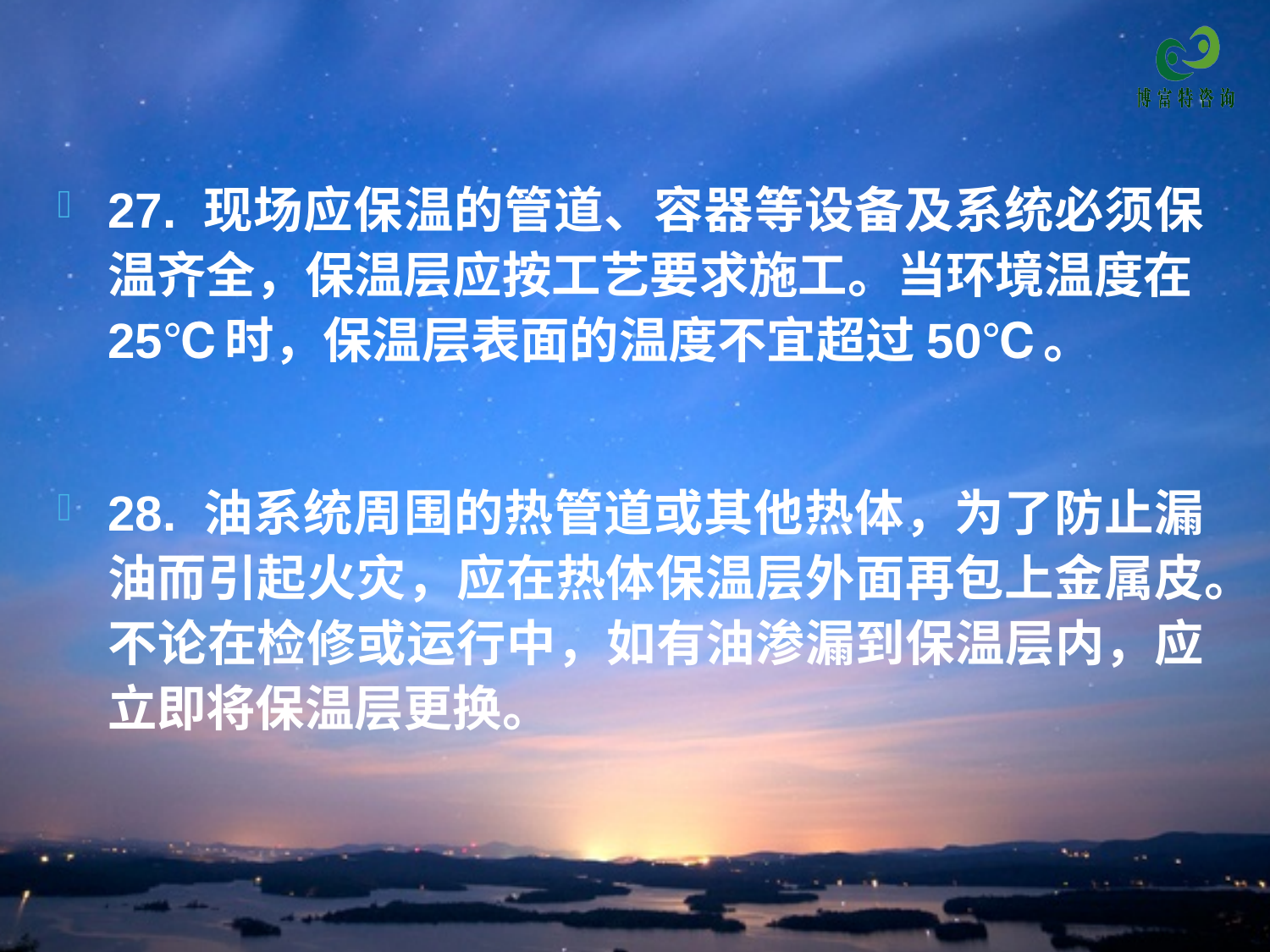

27. 现场应保温的管道、容器等设备及系统必须保温齐全，保温层应按工艺要求施工。当环境温度在25℃时，保温层表面的温度不宜超过50℃。

28. 油系统周围的热管道或其他热体，为了防止漏油而引起火灾，应在热体保温层外面再包上金属皮。不论在检修或运行中，如有油渗漏到保温层内，应立即将保温层更换。